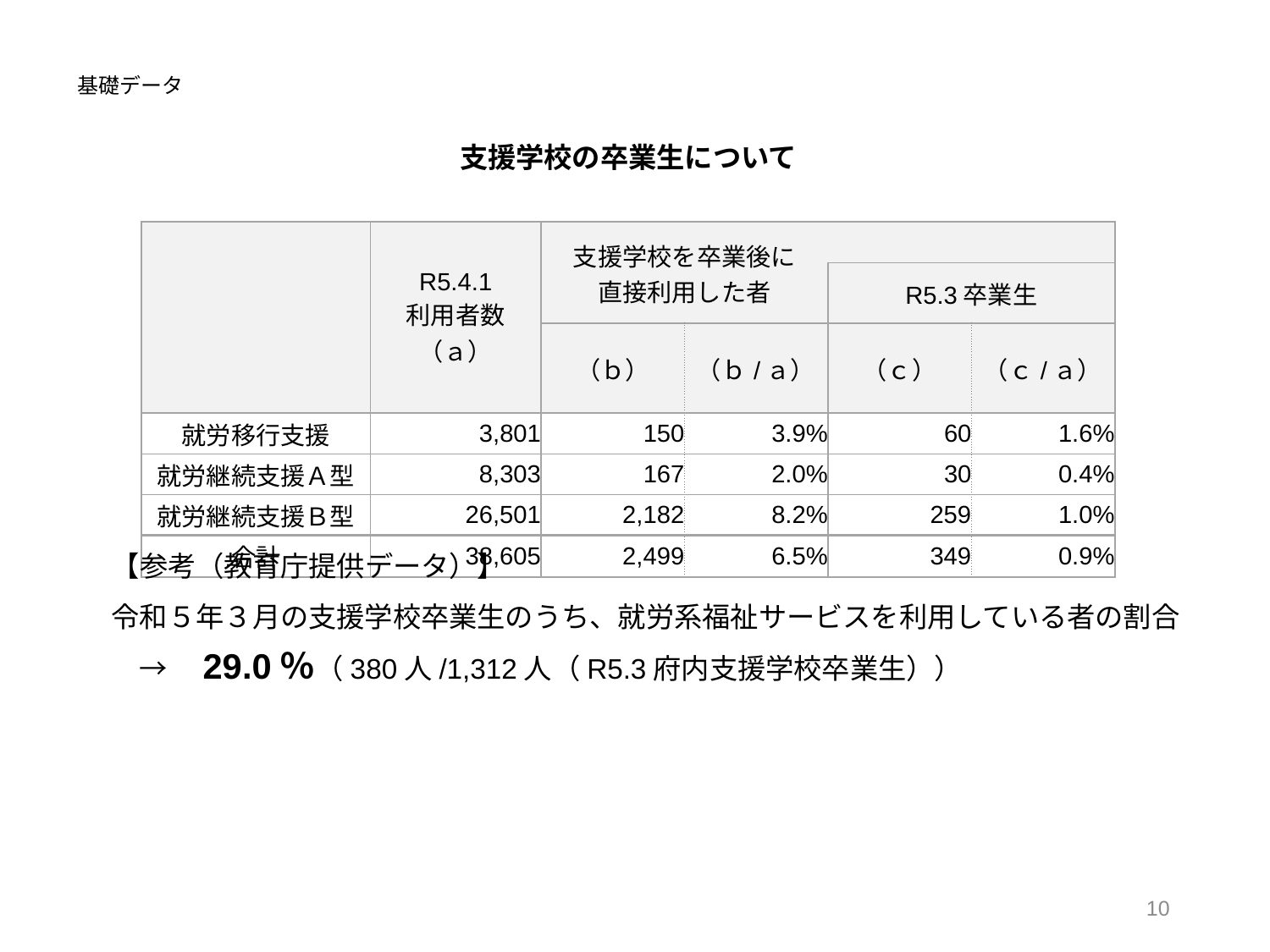

基礎データ
支援学校の卒業生について
|  | R5.4.1 利用者数 （ａ） | 支援学校を卒業後に 直接利用した者 |  |  |  |
| --- | --- | --- | --- | --- | --- |
|  |  |  |  | R5.3卒業生 |  |
|  |  | （ｂ） | （ｂ/ａ） | （ｃ） | （ｃ/ａ） |
| 就労移行支援 | 3,801 | 150 | 3.9% | 60 | 1.6% |
| 就労継続支援Ａ型 | 8,303 | 167 | 2.0% | 30 | 0.4% |
| 就労継続支援Ｂ型 | 26,501 | 2,182 | 8.2% | 259 | 1.0% |
| 合計 | 38,605 | 2,499 | 6.5% | 349 | 0.9% |
【参考（教育庁提供データ）】

令和５年３月の支援学校卒業生のうち、就労系福祉サービスを利用している者の割合

　→　29.0％（380人/1,312人（R5.3府内支援学校卒業生））
10